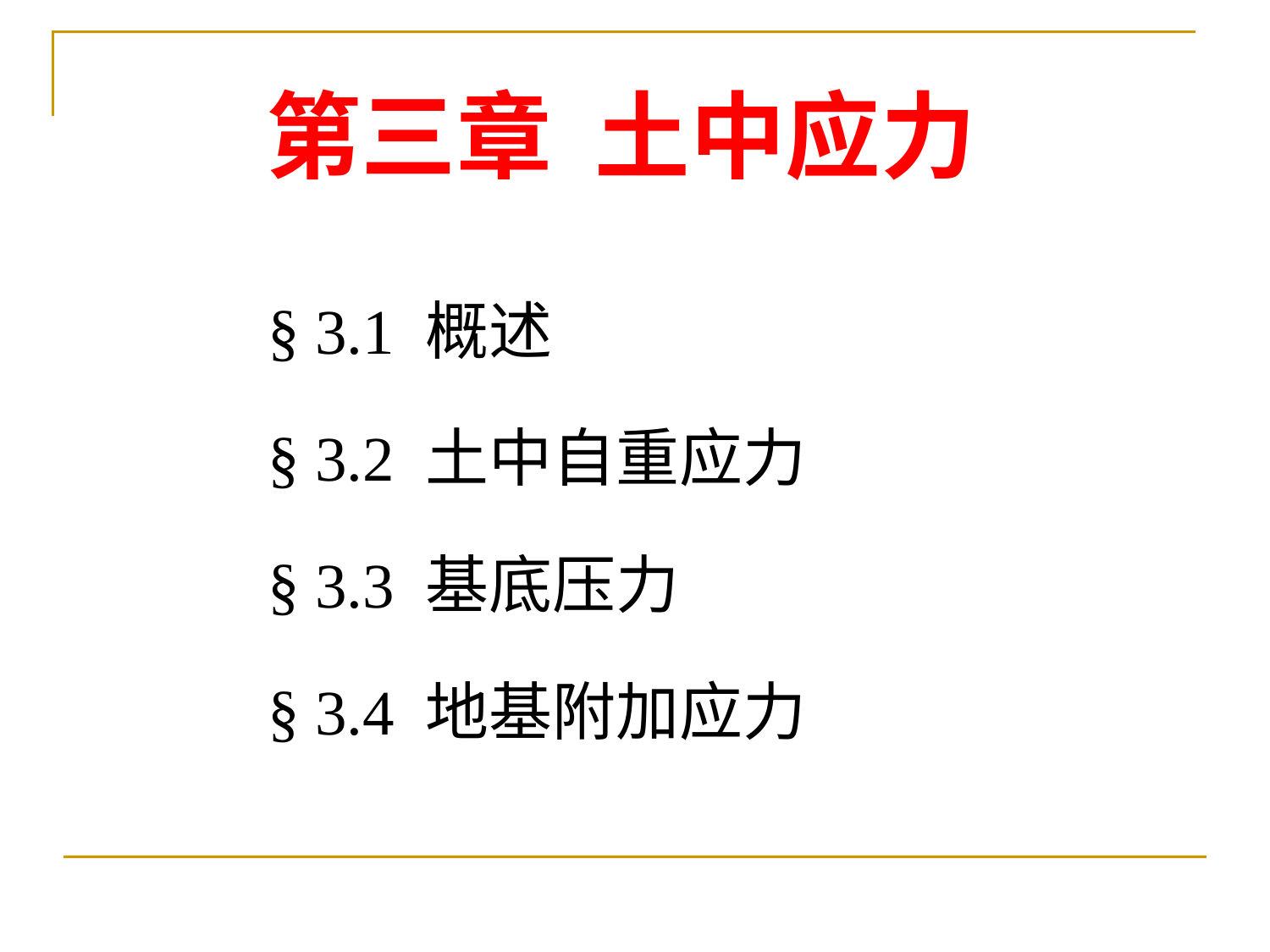

# 第三章  土中应力
§ 3.1 概述
§ 3.2 土中自重应力
§ 3.3 基底压力
§ 3.4 地基附加应力